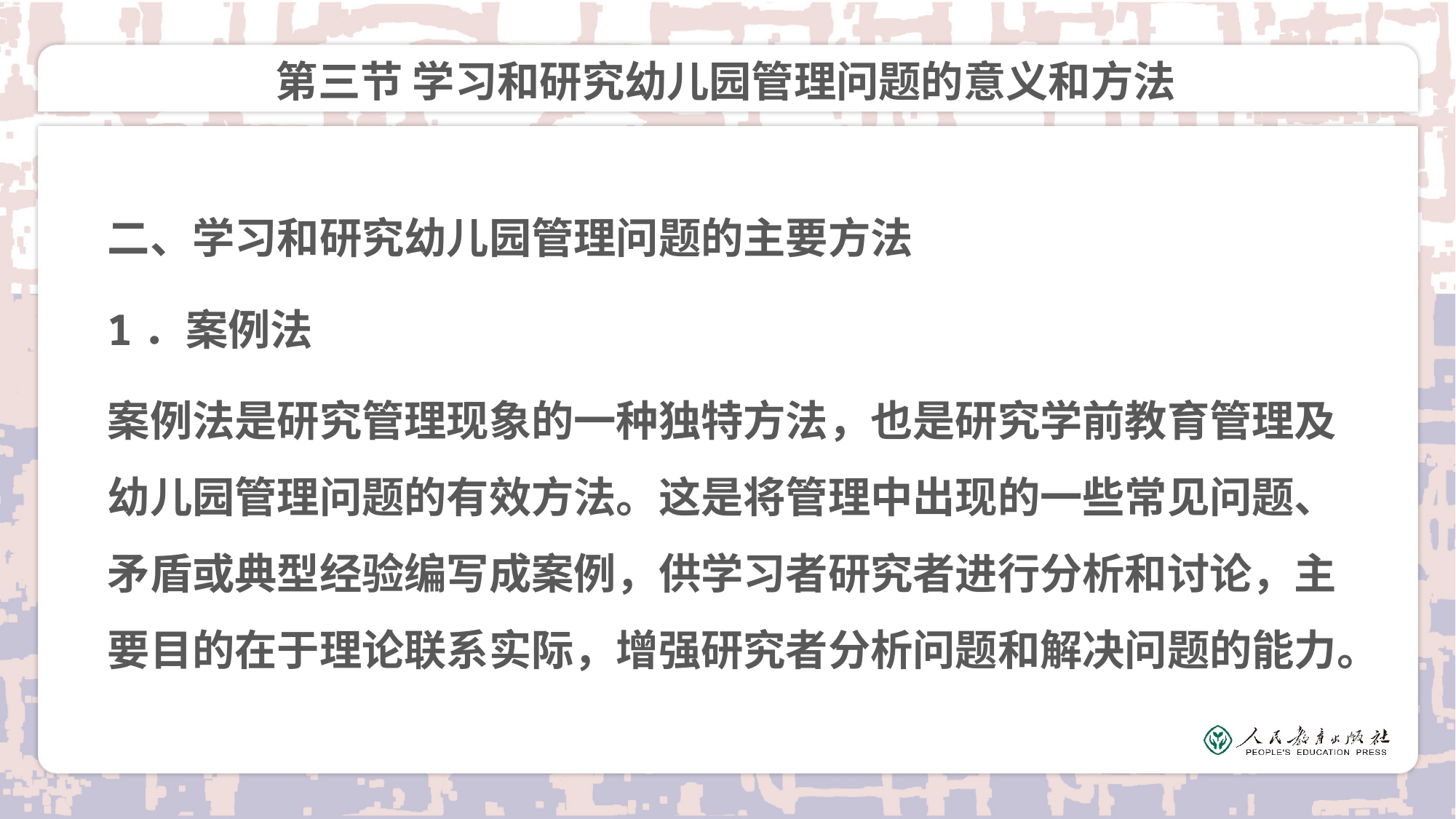

# 第三节 学习和研究幼儿园管理问题的意义和方法
二、学习和研究幼儿园管理问题的主要方法
1．案例法
案例法是研究管理现象的一种独特方法，也是研究学前教育管理及幼儿园管理问题的有效方法。这是将管理中出现的一些常见问题、矛盾或典型经验编写成案例，供学习者研究者进行分析和讨论，主要目的在于理论联系实际，增强研究者分析问题和解决问题的能力。